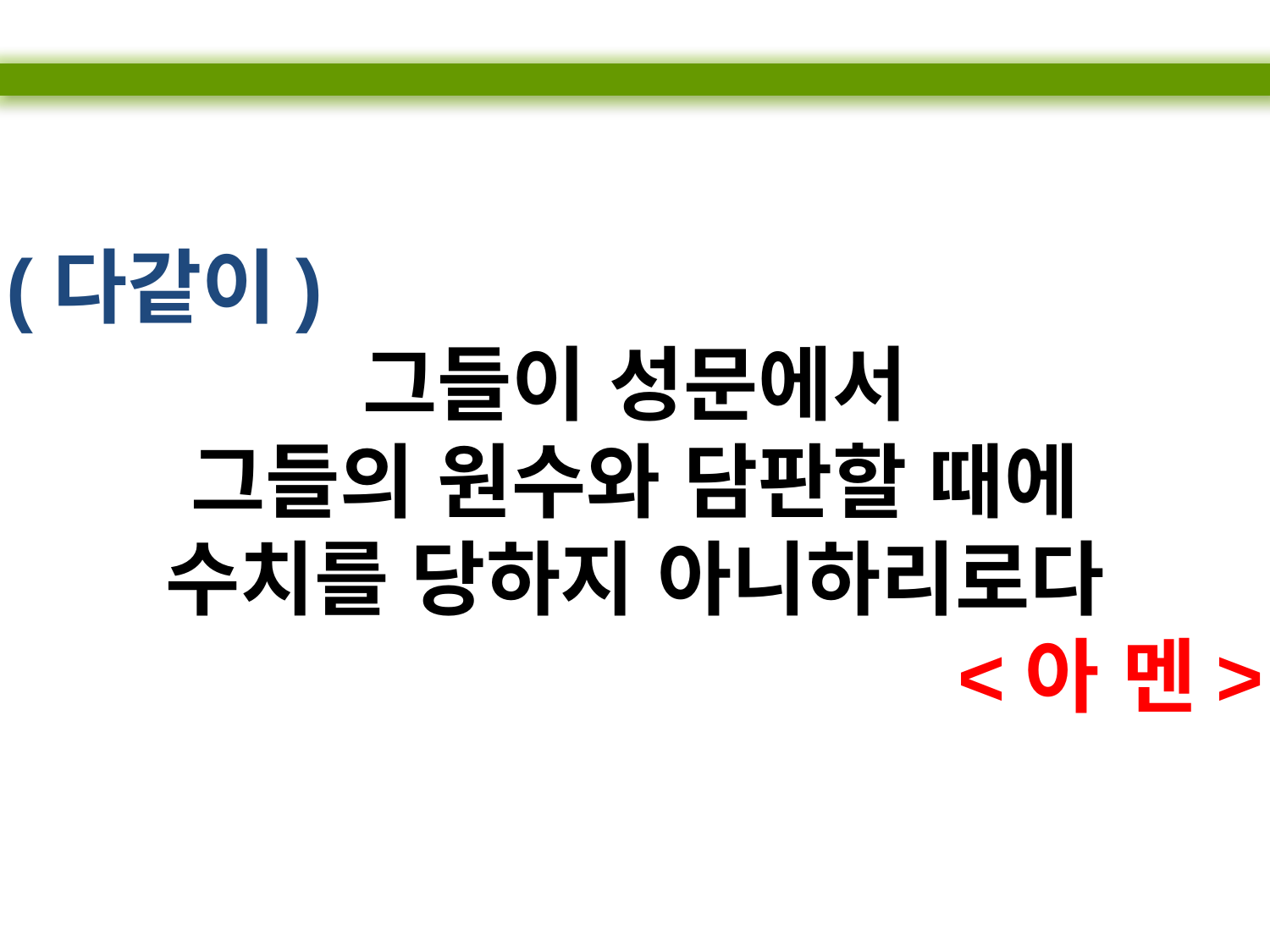

(다같이)
그들이 성문에서
그들의 원수와 담판할 때에
수치를 당하지 아니하리로다
<아 멘>